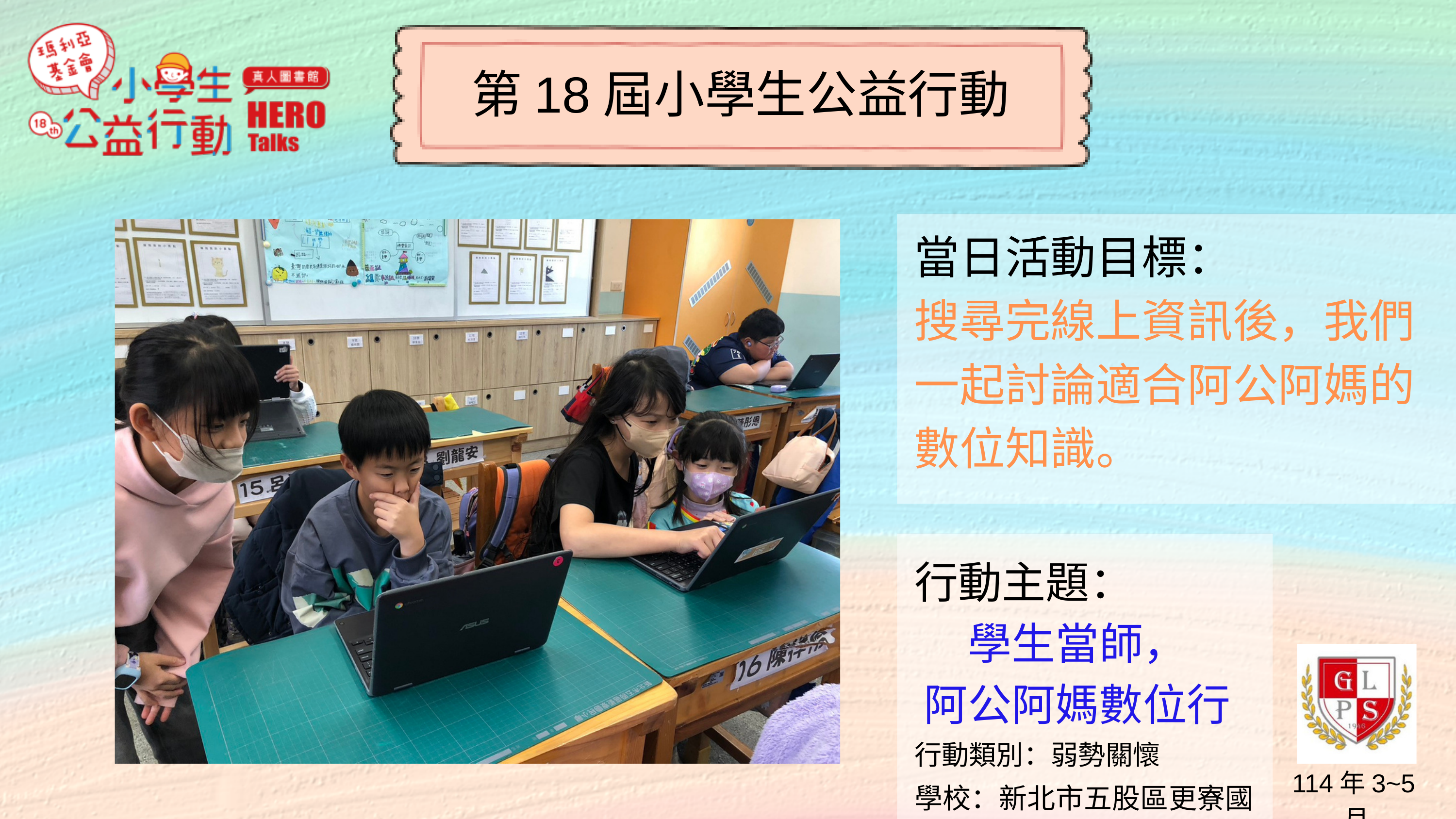

第18屆小學生公益行動

當日活動目標：
搜尋完線上資訊後，我們一起討論適合阿公阿媽的數位知識。

行動主題：
學生當師，
阿公阿媽數位行

行動類別：弱勢關懷
學校：新北市五股區更寮國小
114年3~5月